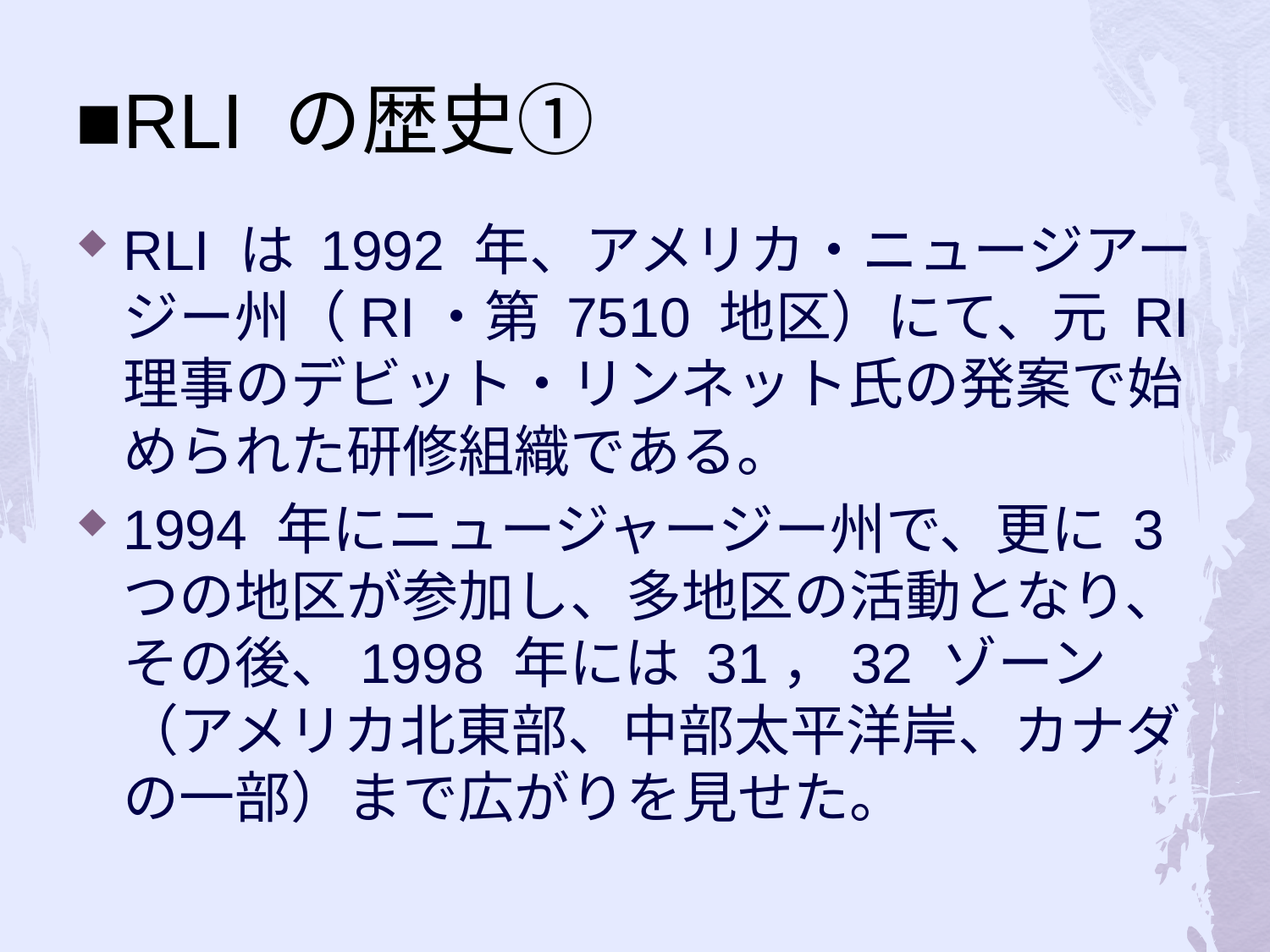

# ■RLI の歴史①
RLI は 1992 年、アメリカ・ニュージアージー州（RI・第 7510 地区）にて、元 RI 理事のデビット・リンネット氏の発案で始められた研修組織である。
1994 年にニュージャージー州で、更に 3 つの地区が参加し、多地区の活動となり、その後、1998 年には 31，32 ゾーン（アメリカ北東部、中部太平洋岸、カナダの一部）まで広がりを見せた。